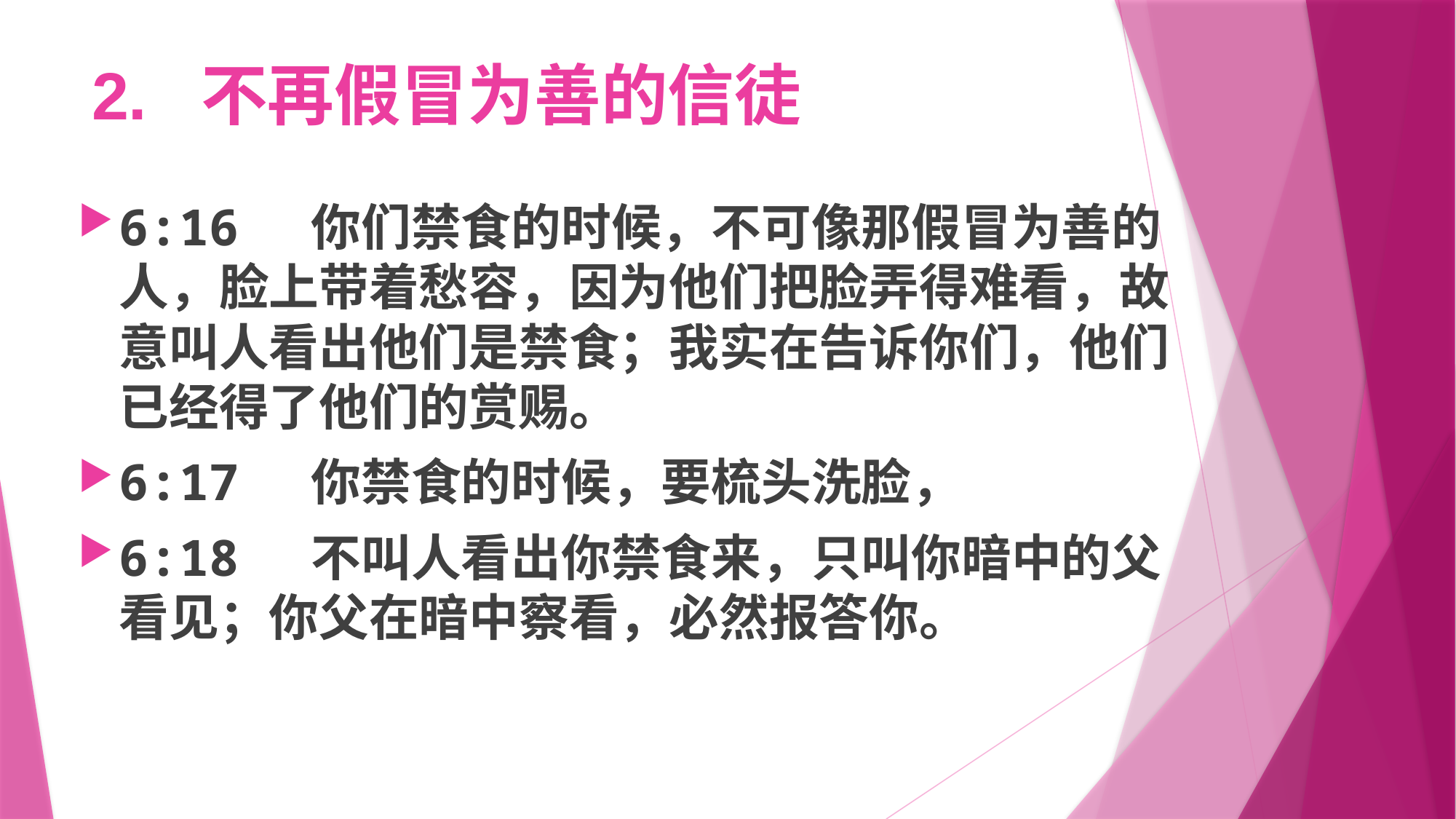

# 2.	不再假冒为善的信徒
6:16  你们禁食的时候，不可像那假冒为善的人，脸上带着愁容，因为他们把脸弄得难看，故意叫人看出他们是禁食；我实在告诉你们，他们已经得了他们的赏赐。
6:17  你禁食的时候，要梳头洗脸，
6:18  不叫人看出你禁食来，只叫你暗中的父看见；你父在暗中察看，必然报答你。